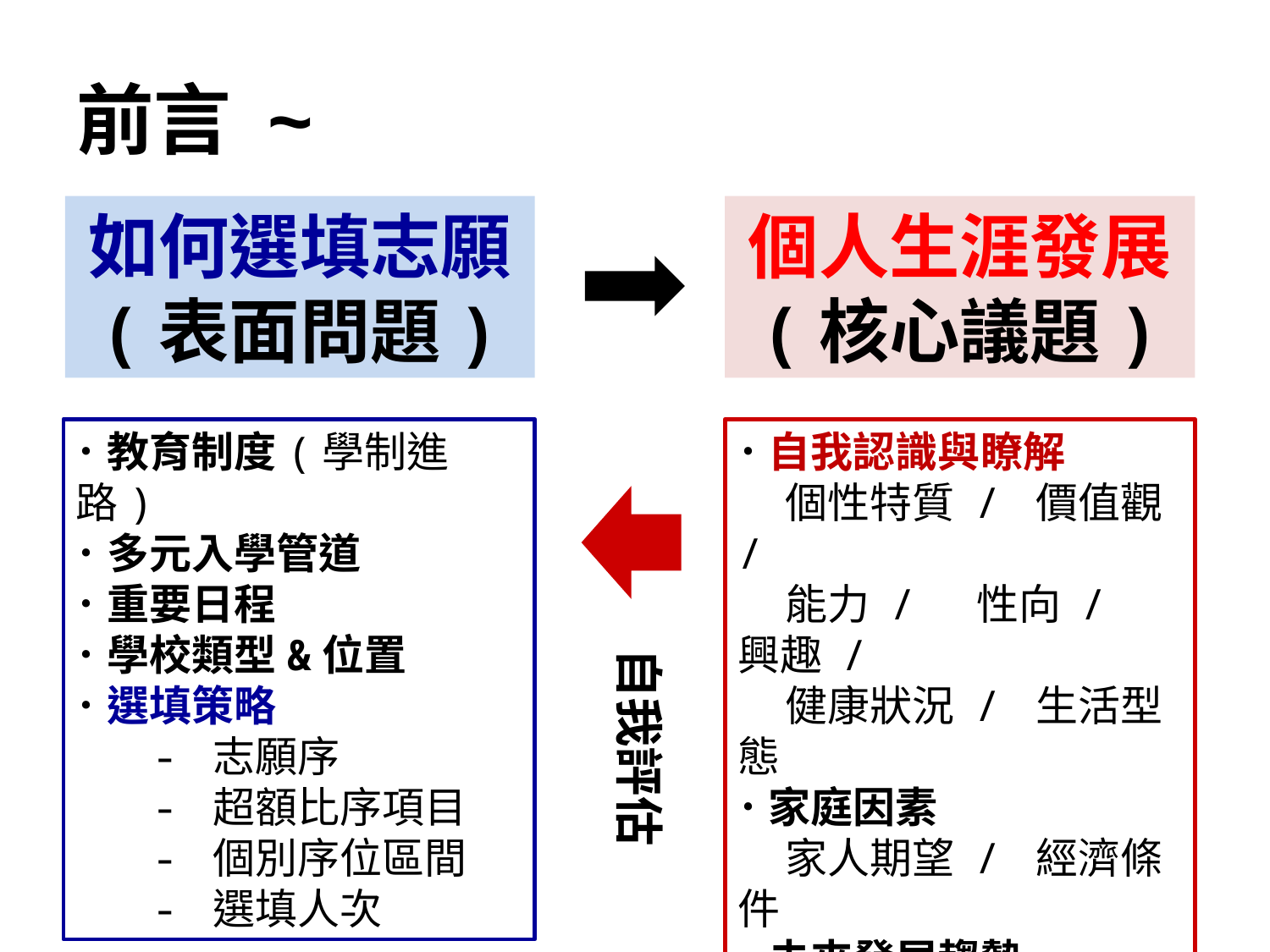

# 前言 ~
如何選填志願
(表面問題)
個人生涯發展
(核心議題)

˙教育制度(學制進路)
˙多元入學管道
˙重要日程
˙學校類型&位置
˙選填策略
   - 志願序
   - 超額比序項目
   - 個別序位區間
   - 選填人次
˙自我認識與瞭解
    個性特質 / 價值觀 /
    能力 /  性向 / 興趣 /
    健康狀況 / 生活型態
˙家庭因素
    家人期望 / 經濟條件
˙未來發展趨勢
    科系願景 (升學/就業)
˙生涯目標 (夢想/際遇)

自我評估